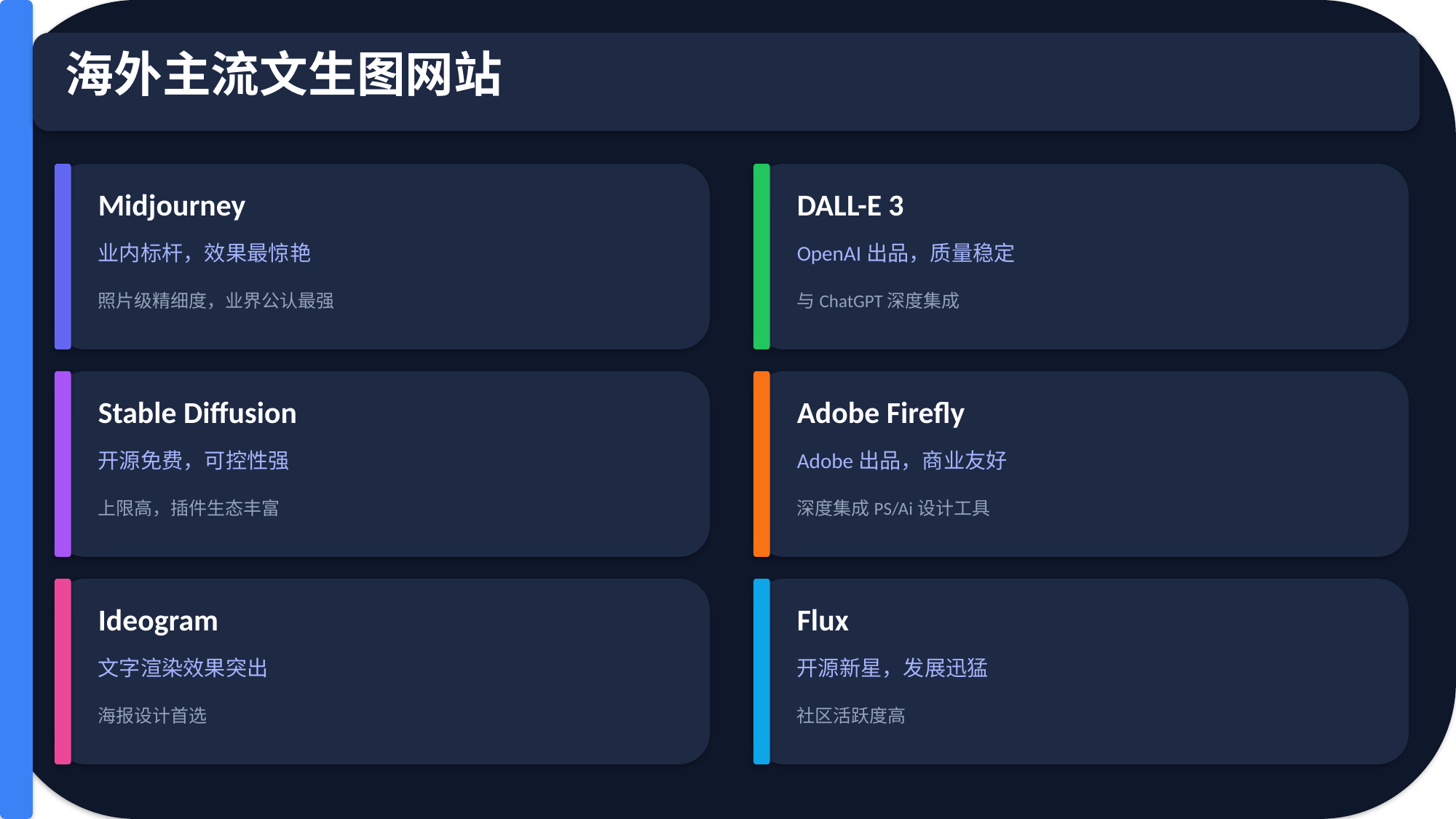

海外主流文生图网站

Midjourney
DALL-E 3
业内标杆，效果最惊艳
OpenAI出品，质量稳定
照片级精细度，业界公认最强
与ChatGPT深度集成

Stable Diffusion
Adobe Firefly
开源免费，可控性强
Adobe出品，商业友好
上限高，插件生态丰富
深度集成PS/Ai设计工具

Ideogram
Flux
文字渲染效果突出
开源新星，发展迅猛
海报设计首选
社区活跃度高